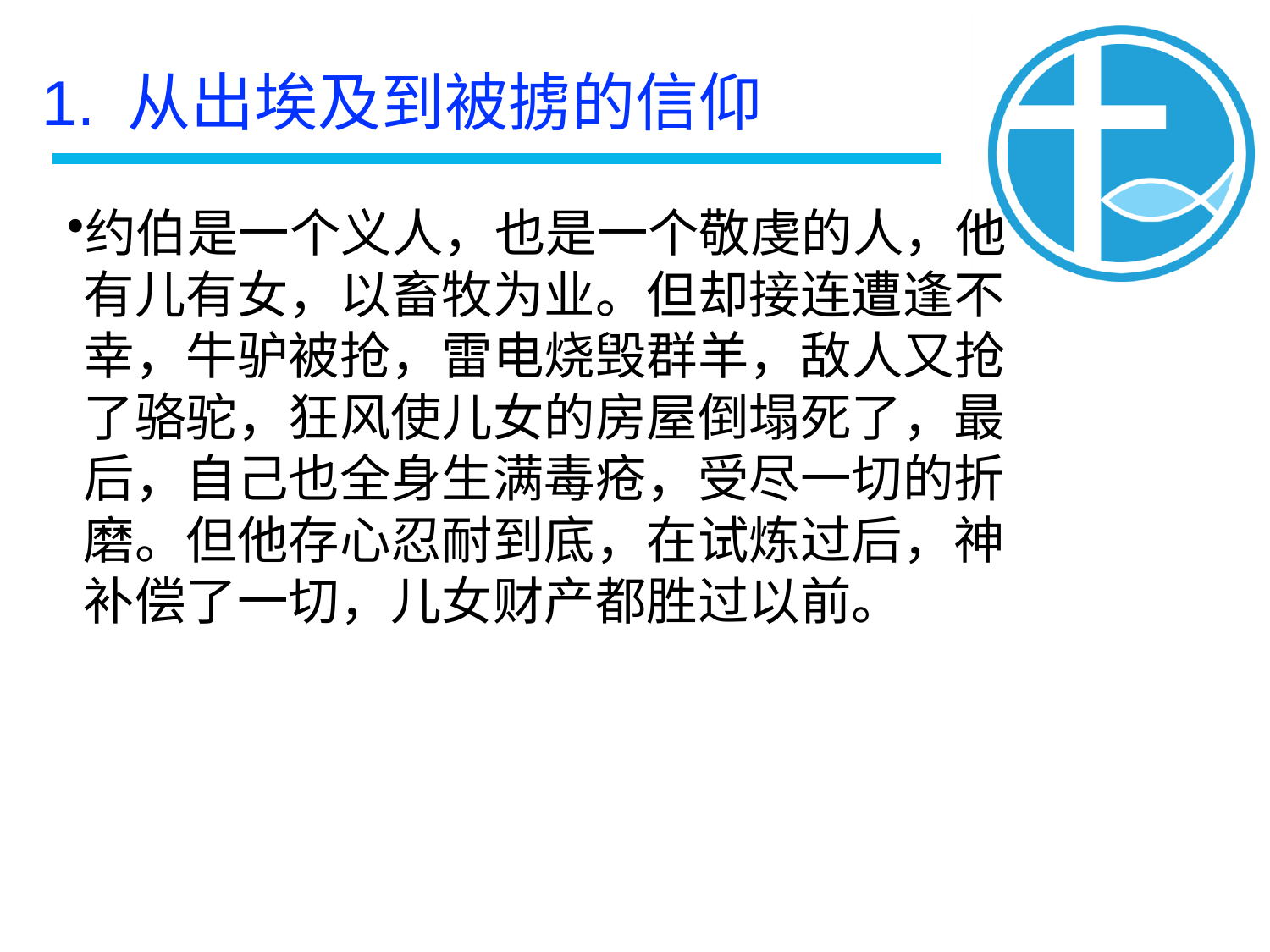

1. 从出埃及到被掳的信仰
约伯是一个义人，也是一个敬虔的人，他有儿有女，以畜牧为业。但却接连遭逢不幸，牛驴被抢，雷电烧毁群羊，敌人又抢了骆驼，狂风使儿女的房屋倒塌死了，最后，自己也全身生满毒疮，受尽一切的折磨。但他存心忍耐到底，在试炼过后，神补偿了一切，儿女财产都胜过以前。